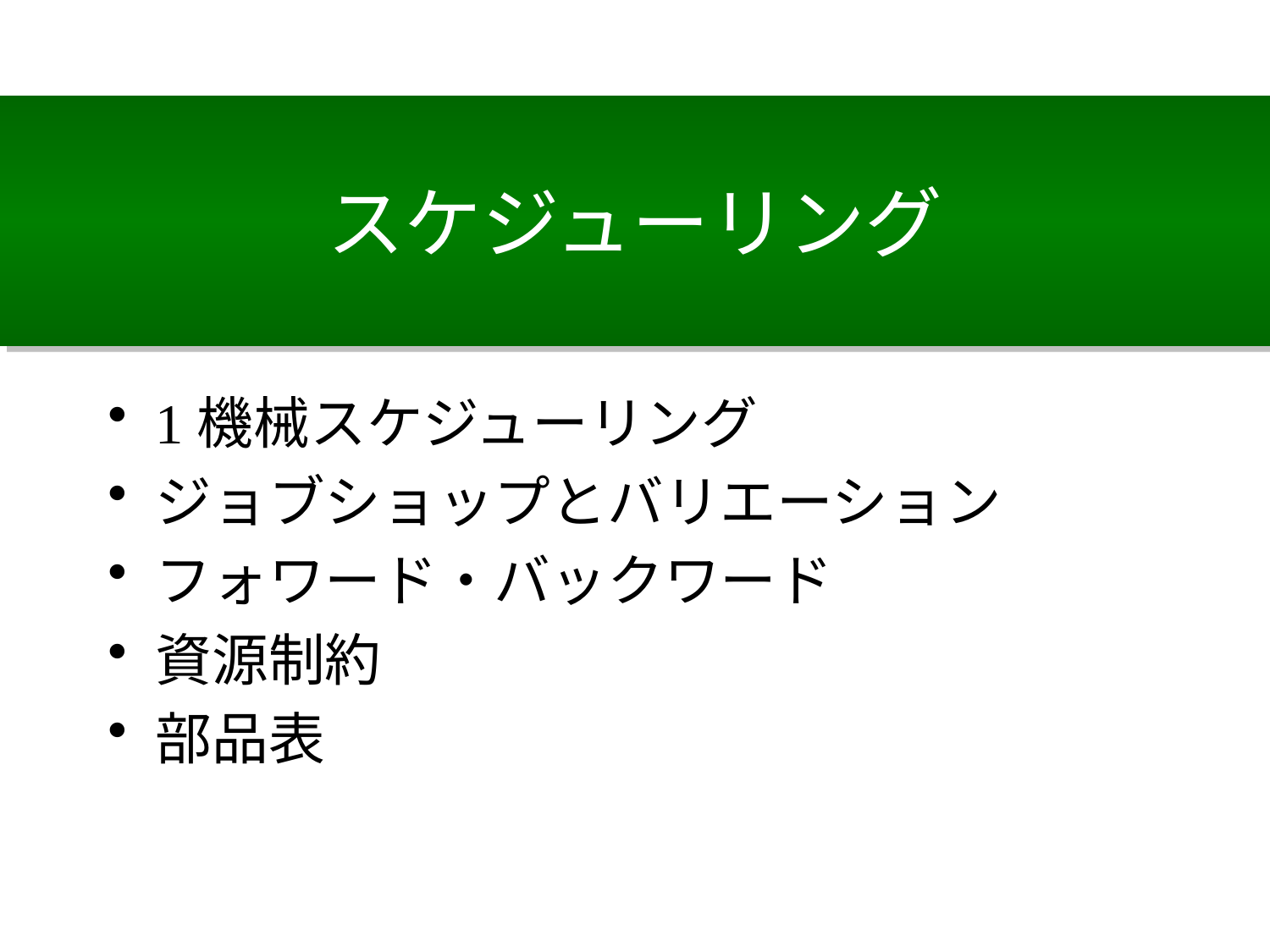

# スケジューリング
1機械スケジューリング
ジョブショップとバリエーション
フォワード・バックワード
資源制約
部品表